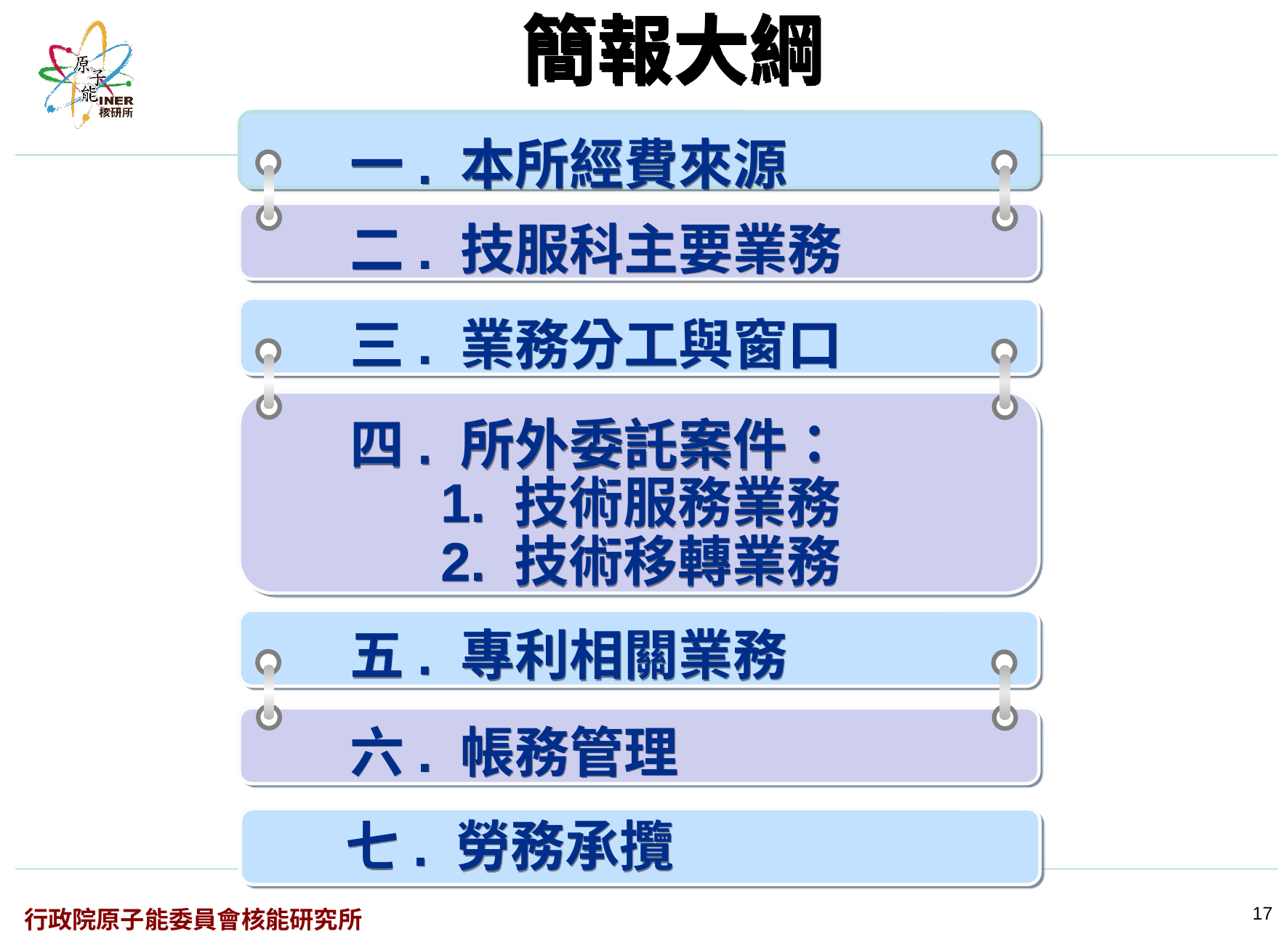

# 簡報大綱

一. 本所經費來源

二. 技服科主要業務

三. 業務分工與窗口

四. 所外委託案件：
      1. 技術服務業務
      2. 技術移轉業務

五. 專利相關業務

六. 帳務管理

七. 勞務承攬